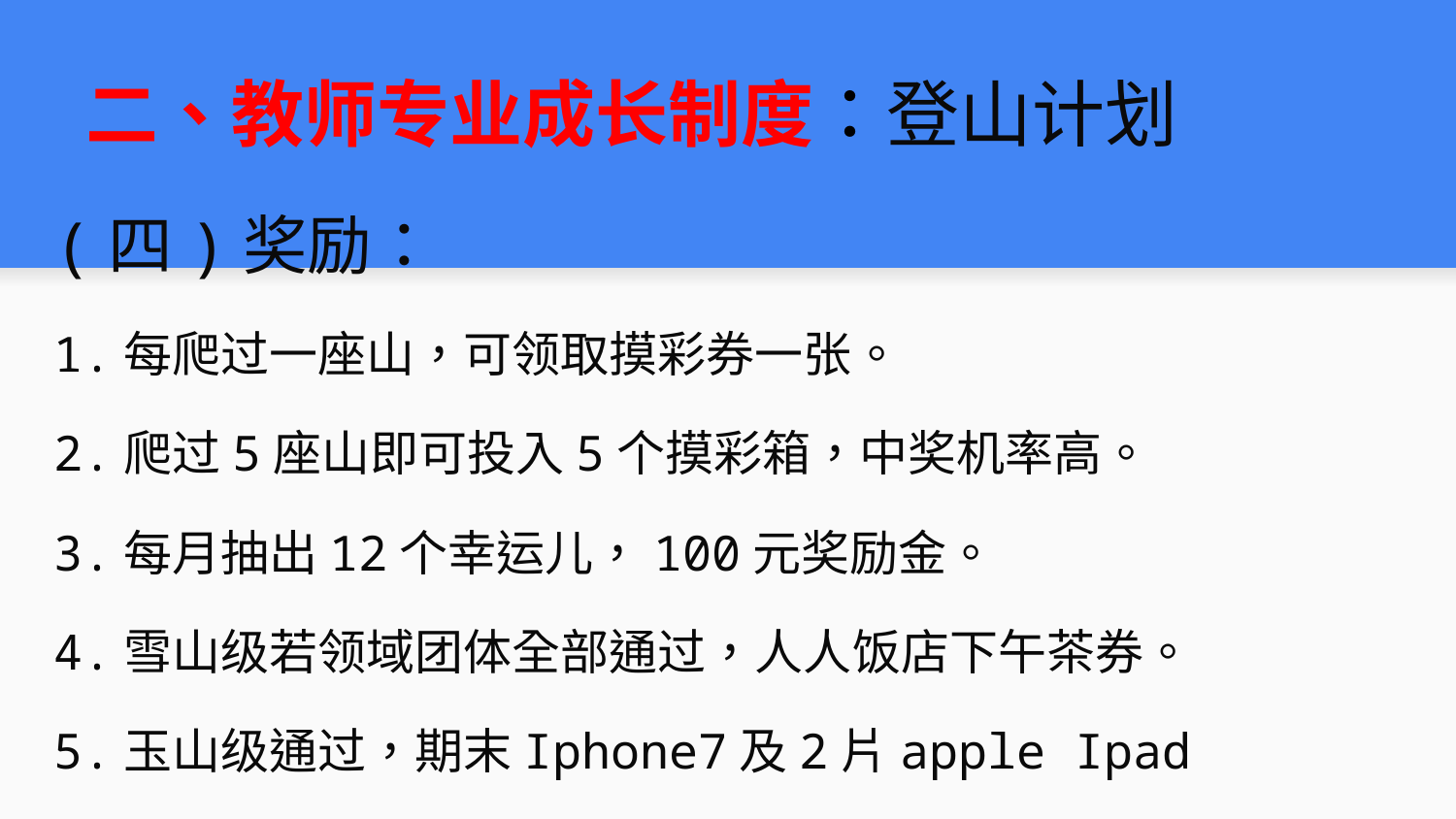

# 二、教师专业成长制度：登山计划
(四)奖励：
1.每爬过一座山，可领取摸彩券一张。
2.爬过5座山即可投入5个摸彩箱，中奖机率高。
3.每月抽出12个幸运儿，100元奖励金。
4.雪山级若领域团体全部通过，人人饭店下午茶券。
5.玉山级通过，期末Iphone7及2片apple Ipad